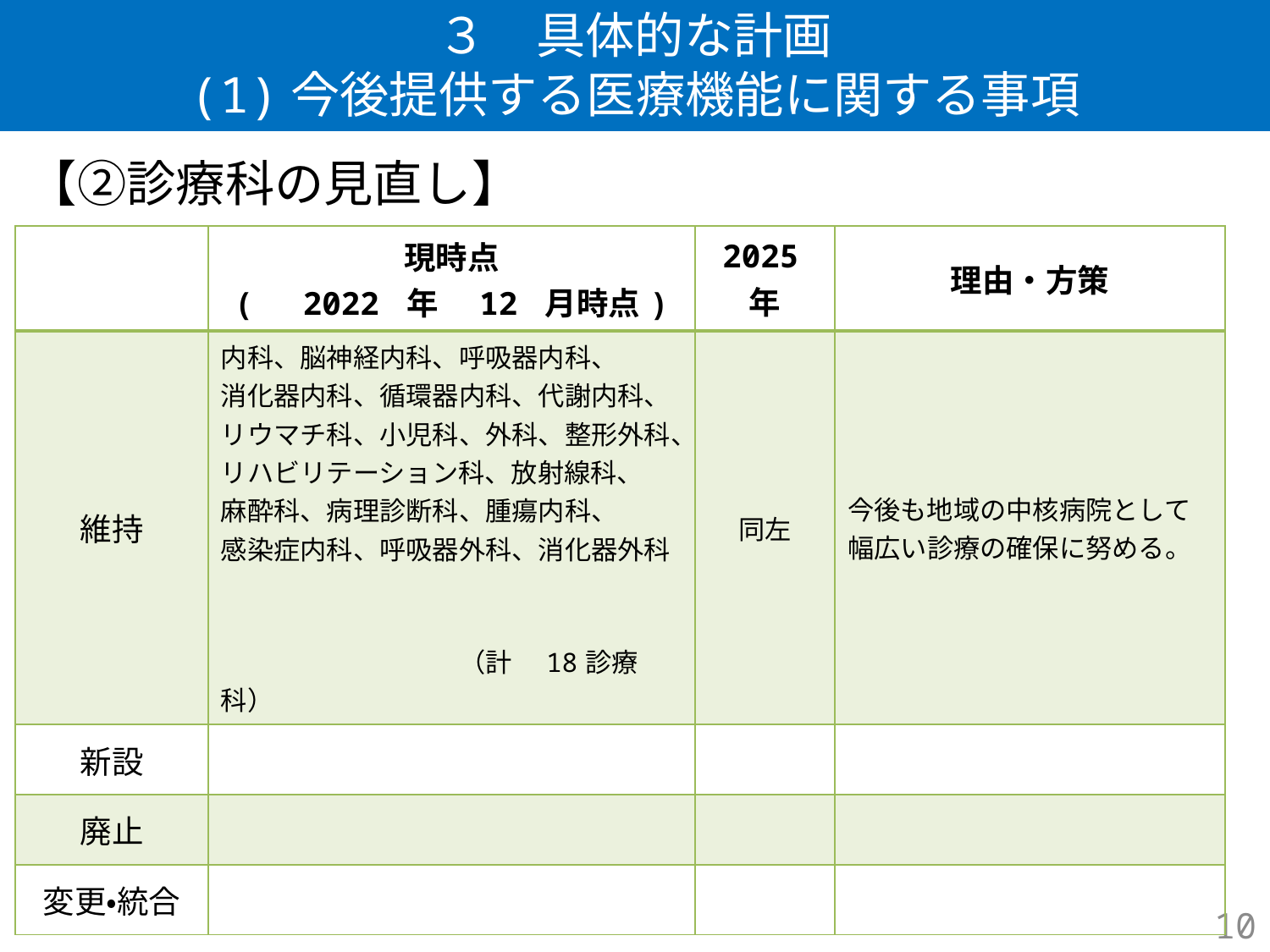

# ３　具体的な計画 (1)今後提供する医療機能に関する事項
【②診療科の見直し】
|  | 現時点 (　2022 年　12 月時点) | 2025年 | 理由・方策 |
| --- | --- | --- | --- |
| 維持 | 内科、脳神経内科、呼吸器内科、 消化器内科、循環器内科、代謝内科、リウマチ科、小児科、外科、整形外科、 リハビリテーション科、放射線科、 麻酔科、病理診断科、腫瘍内科、 感染症内科、呼吸器外科、消化器外科　 　　　　　　　　　（計　18診療科） | 同左 | 今後も地域の中核病院として幅広い診療の確保に努める。 |
| 新設 |  |  |  |
| 廃止 |  |  |  |
| 変更・統合 |  |  |  |
10